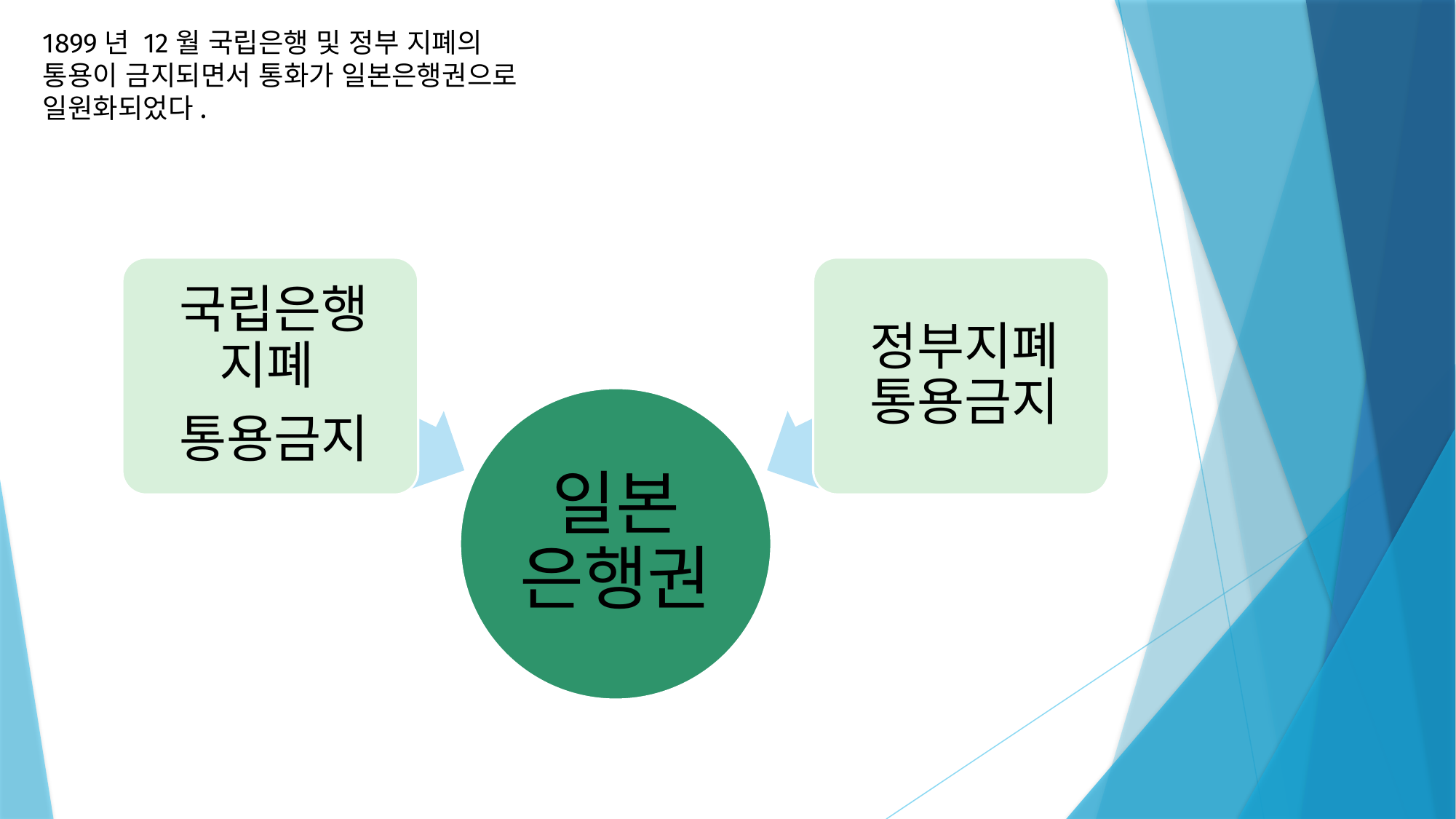

1899년 12월 국립은행 및 정부 지폐의 통용이 금지되면서 통화가 일본은행권으로 일원화되었다.

일본 은행권
국립은행 지폐
통용금지
정부지폐 통용금지